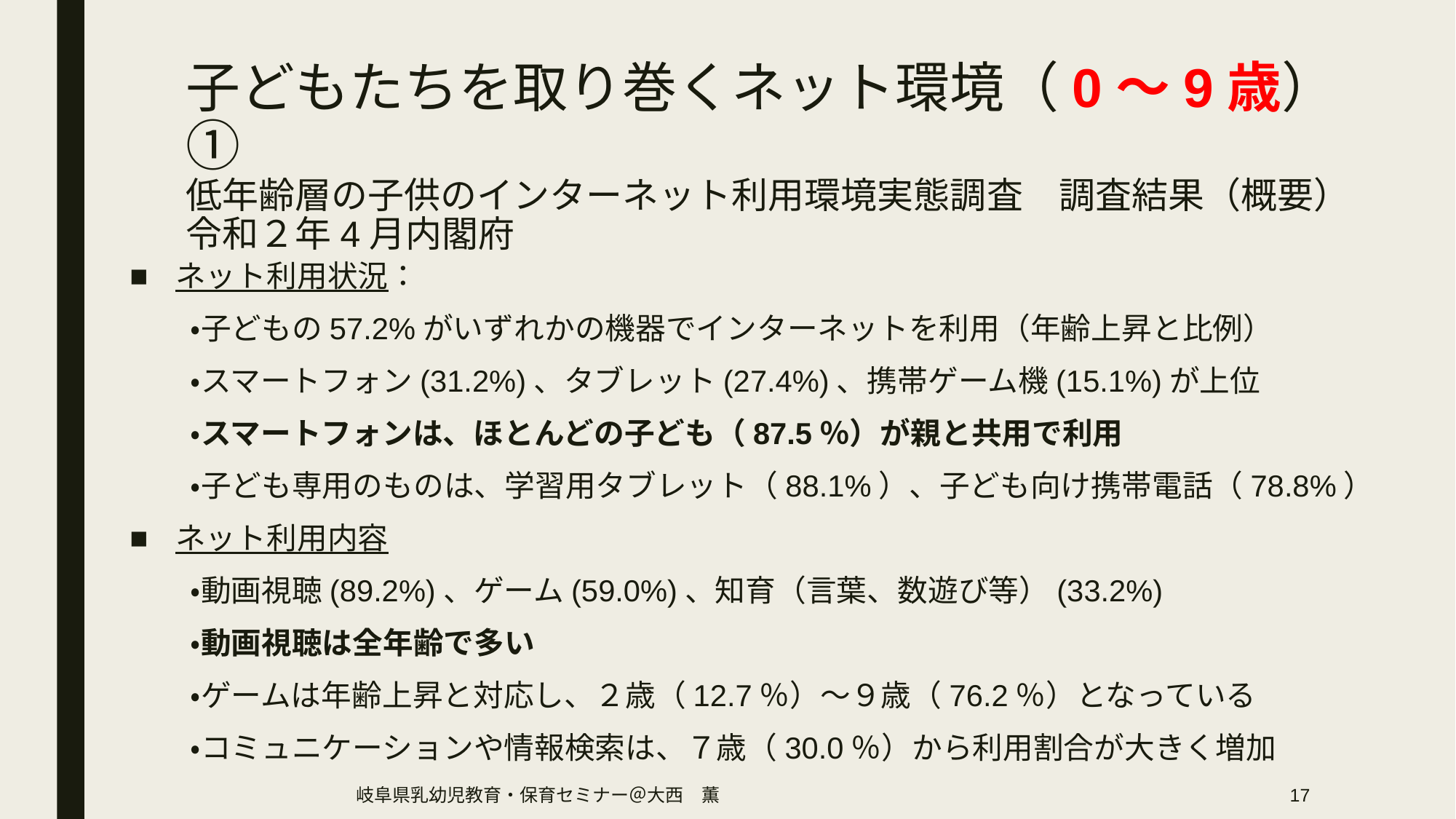

# 子どもたちを取り巻くネット環境（0～9歳）① 低年齢層の子供のインターネット利用環境実態調査　調査結果（概要）令和２年4月内閣府
ネット利用状況：
　　・子どもの57.2%がいずれかの機器でインターネットを利用（年齢上昇と比例）
　　・スマートフォン(31.2%)、タブレット(27.4%)、携帯ゲーム機(15.1%)が上位
　　・スマートフォンは、ほとんどの子ども（87.5％）が親と共用で利用
　　・子ども専用のものは、学習用タブレット（88.1%）、子ども向け携帯電話（78.8%）
ネット利用内容
　　・動画視聴(89.2%)、ゲーム(59.0%)、知育（言葉、数遊び等）(33.2%)
　　・動画視聴は全年齢で多い
　　・ゲームは年齢上昇と対応し、２歳（12.7％）～９歳（76.2％）となっている
　　・コミュニケーションや情報検索は、７歳（30.0％）から利用割合が大きく増加
岐阜県乳幼児教育・保育セミナー＠大西　薫
17